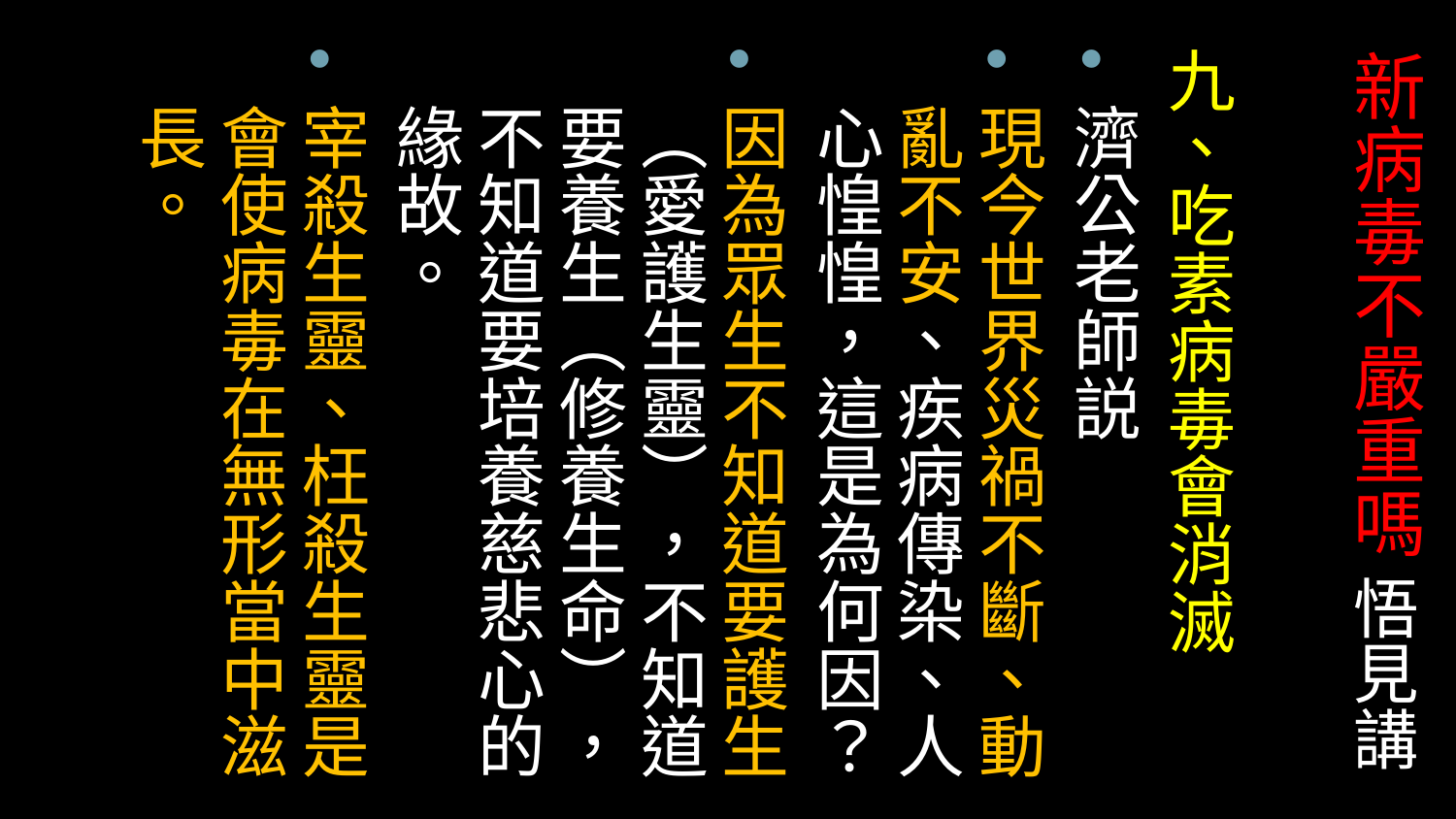

九、吃素病毒會消滅
濟公老師説
現今世界災禍不斷、動亂不安、疾病傳染、人心惶惶，這是為何因？
因為眾生不知道要護生（愛護生靈），不知道要養生（修養生命），不知道要培養慈悲心的緣故。
宰殺生靈、枉殺生靈是會使病毒在無形當中滋長。

# 新病毒不嚴重嗎 悟見講